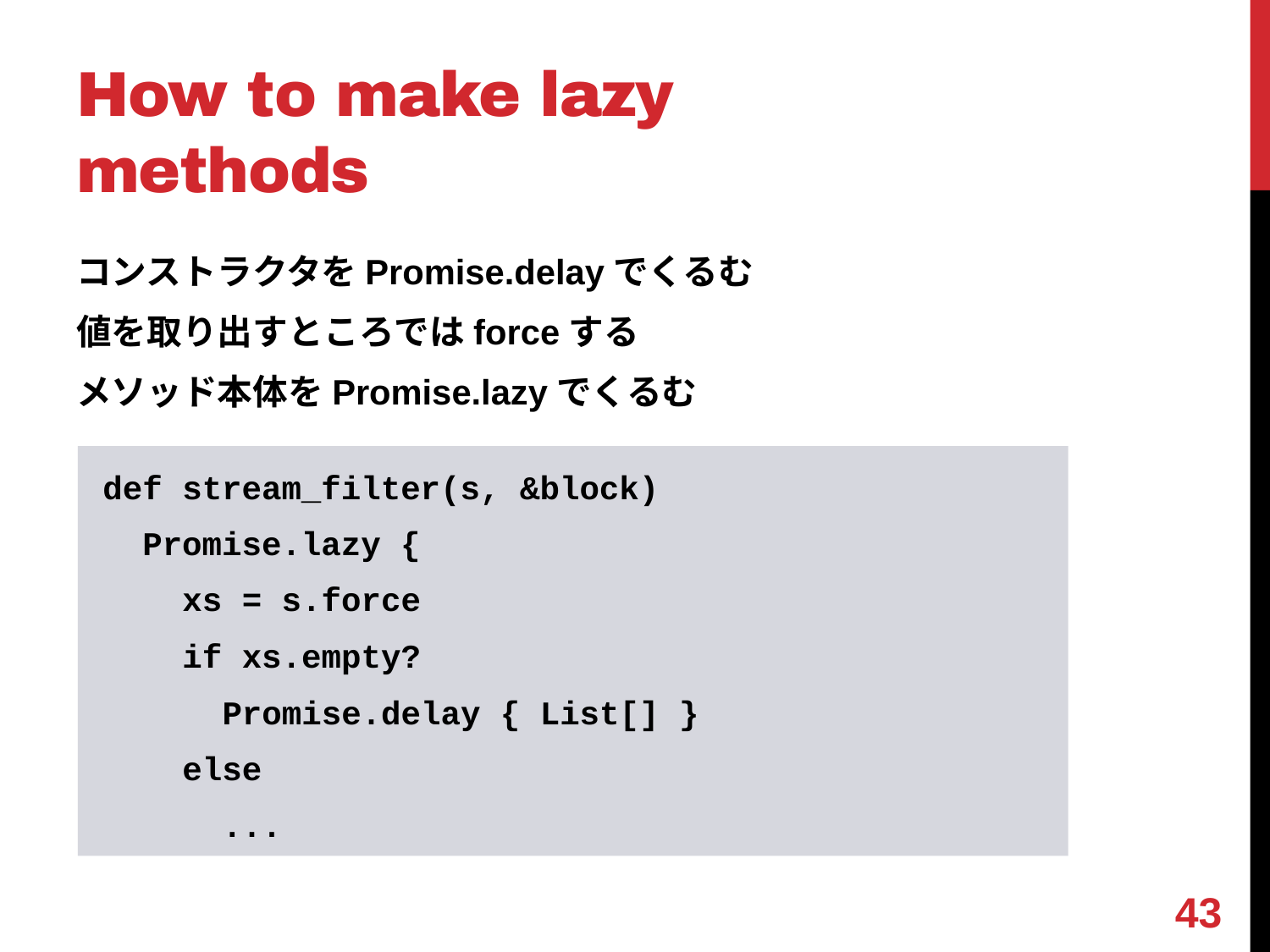

# How to make lazy methods
コンストラクタをPromise.delayでくるむ
値を取り出すところではforceする
メソッド本体をPromise.lazyでくるむ
def stream_filter(s, &block)
  Promise.lazy {
    xs = s.force
    if xs.empty?
      Promise.delay { List[] }
    else
      ...

43